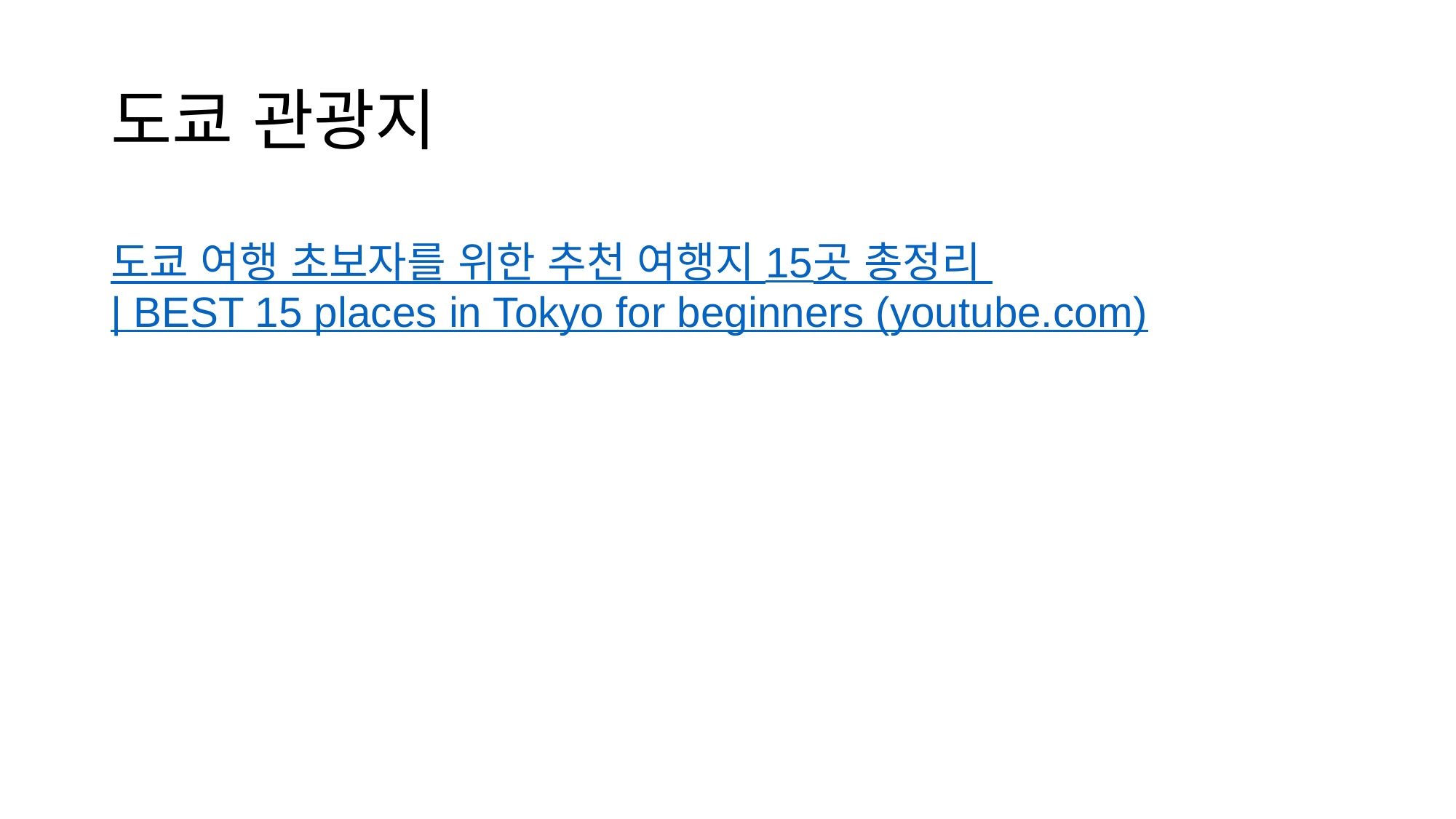

# 도쿄 관광지
도쿄 여행 초보자를 위한 추천 여행지 15곳 총정리 | BEST 15 places in Tokyo for beginners (youtube.com)